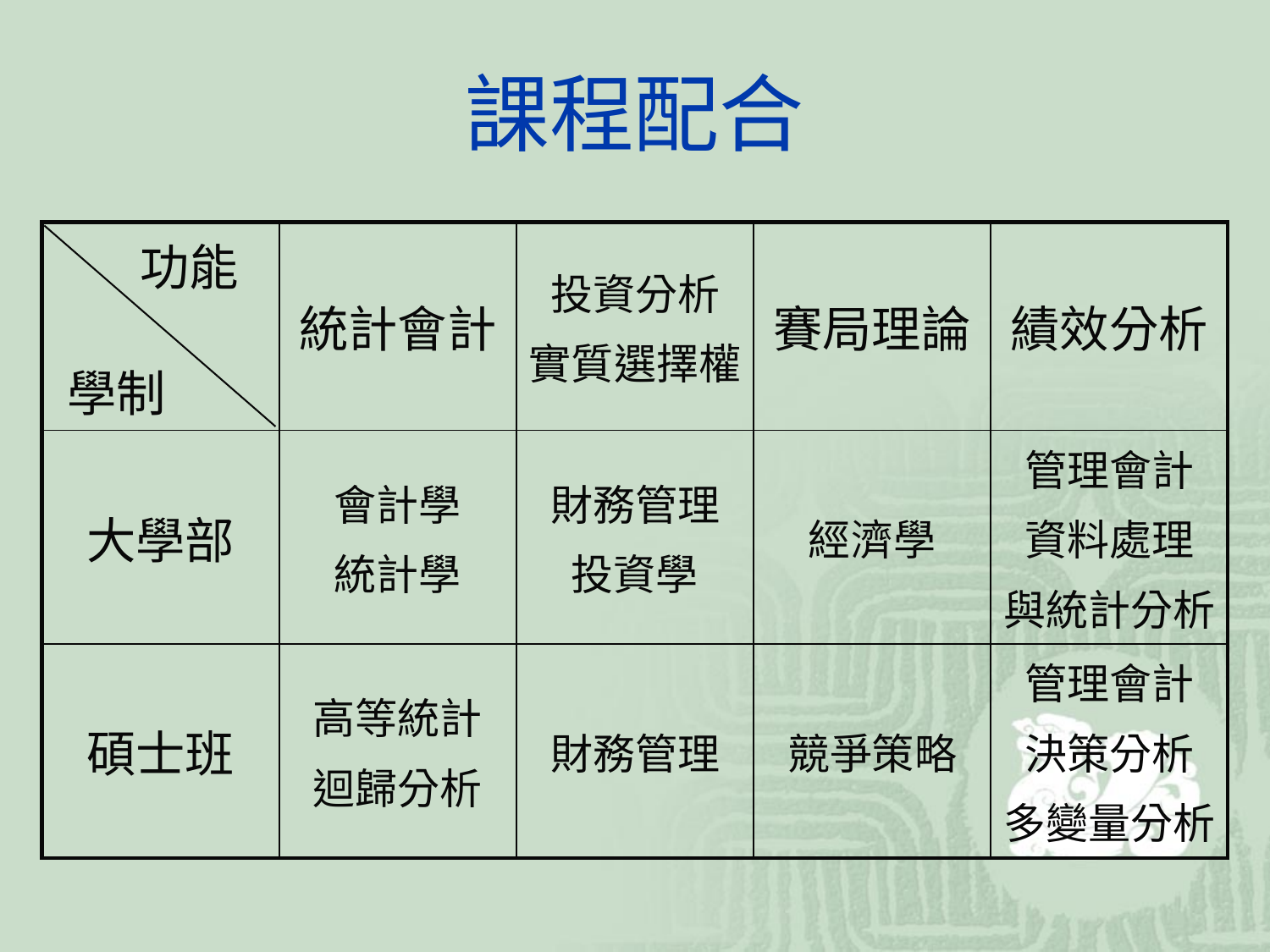

# 課程配合
| 功能 | 統計會計 | 投資分析 實質選擇權 | 賽局理論 | 績效分析 |
| --- | --- | --- | --- | --- |
| 大學部 | 會計學 統計學 | 財務管理 投資學 | 經濟學 | 管理會計 資料處理 與統計分析 |
| 碩士班 | 高等統計 迴歸分析 | 財務管理 | 競爭策略 | 管理會計 決策分析 多變量分析 |

學制